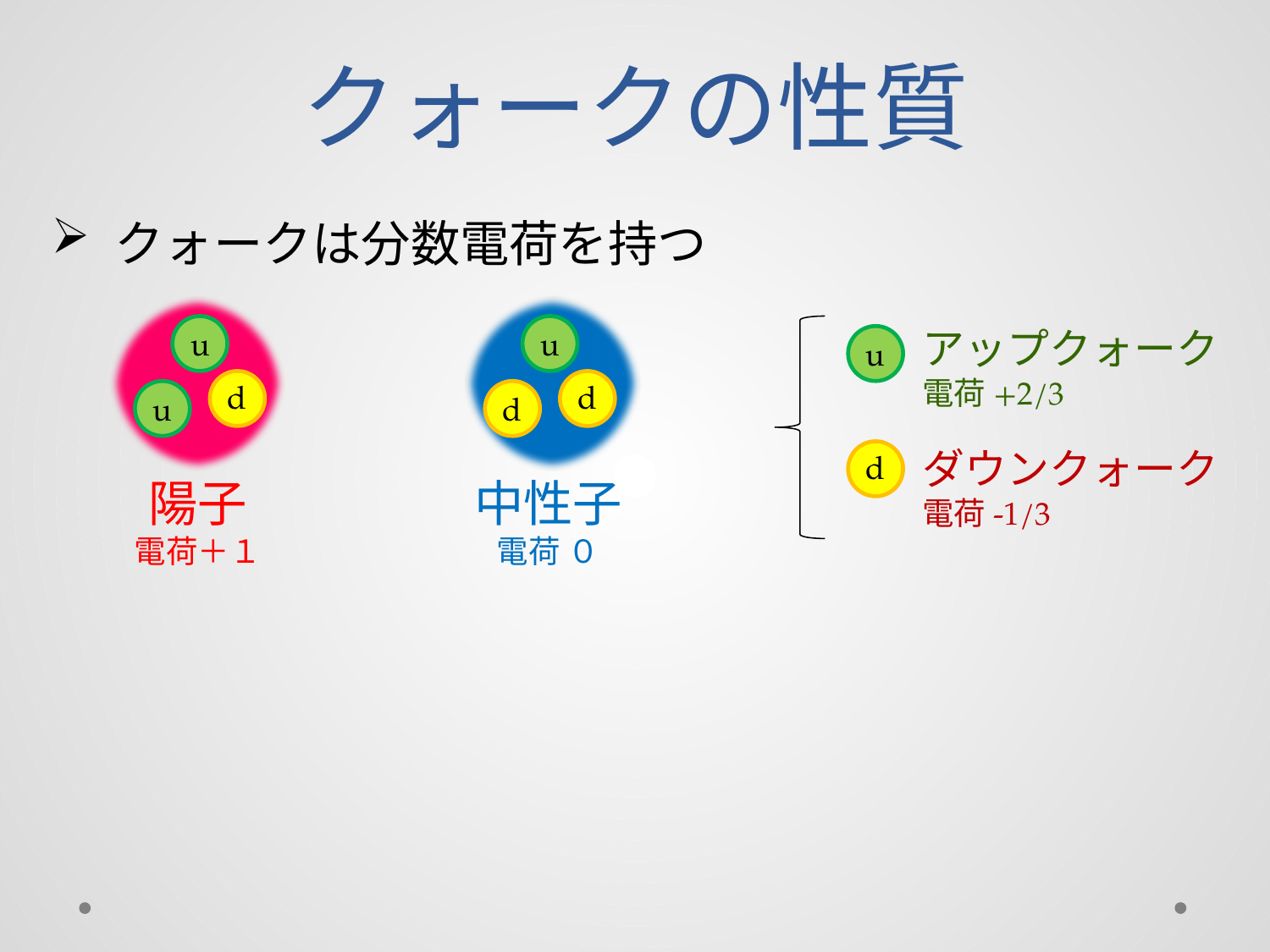

# クォークの性質
クォークは分数電荷を持つ

アップクォーク
電荷+2/3
u
u

u
d
d

u
d
ダウンクォーク
電荷-1/3
d

陽子
電荷＋１
中性子
電荷 ０